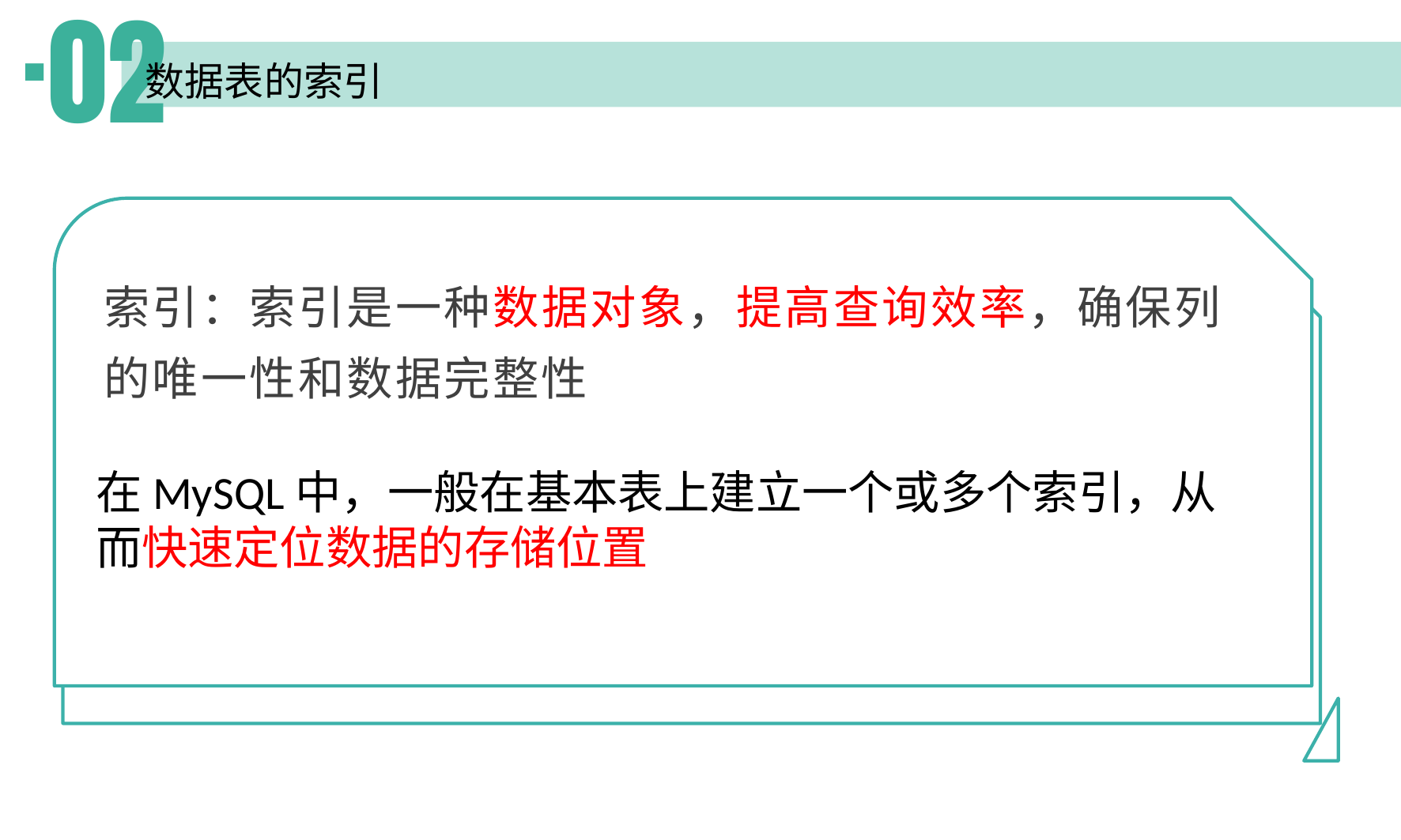

·02

数据表的索引

索引：索引是一种数据对象，提高查询效率，确保列的唯一性和数据完整性
在MySQL中，一般在基本表上建立一个或多个索引，从而快速定位数据的存储位置